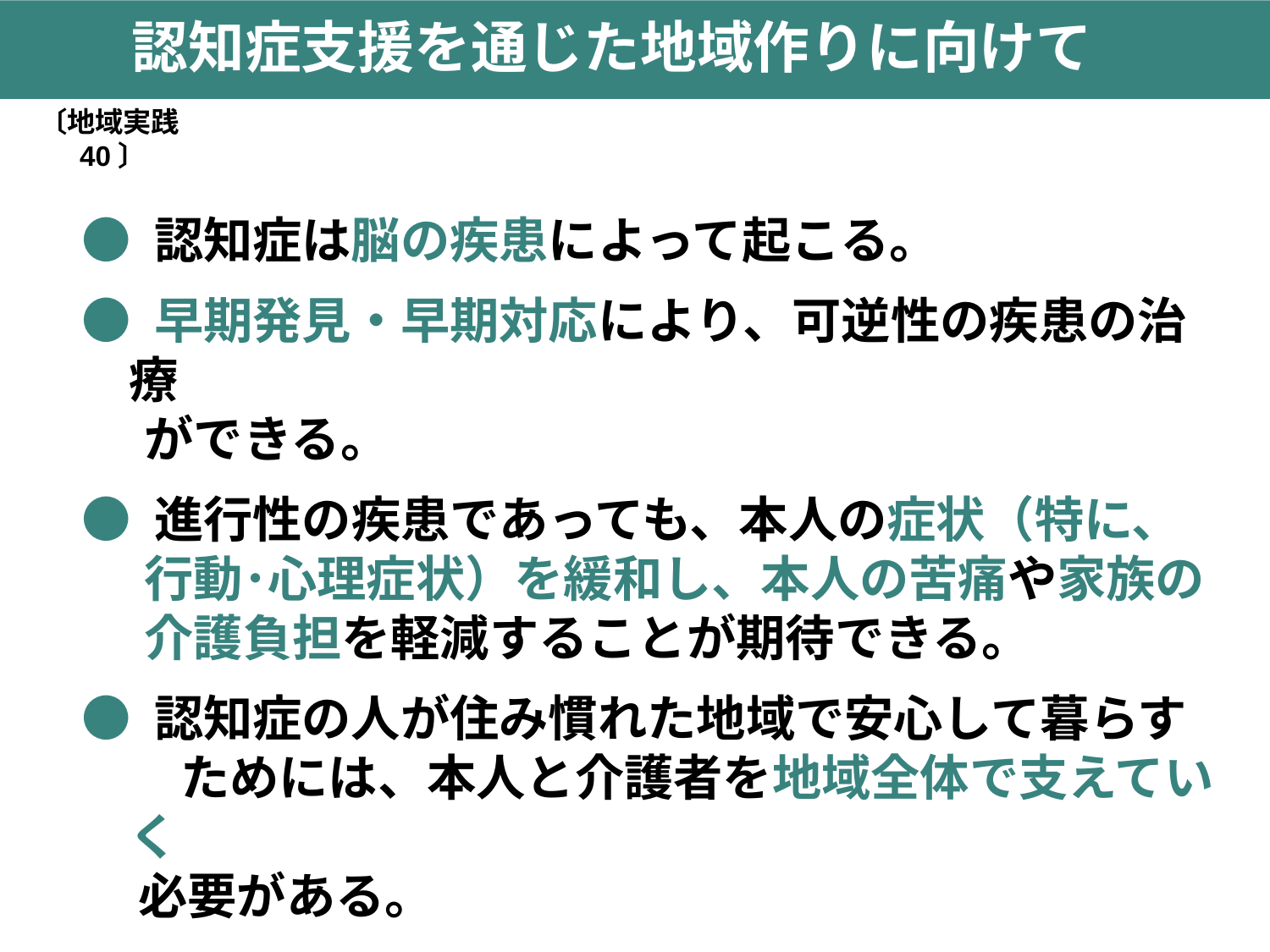

認知症支援を通じた地域作りに向けて
〔地域実践40〕
● 認知症は脳の疾患によって起こる。
● 早期発見・早期対応により、可逆性の疾患の治療
ができる。
● 進行性の疾患であっても、本人の症状（特に、
行動･心理症状）を緩和し、本人の苦痛や家族の
介護負担を軽減することが期待できる。
● 認知症の人が住み慣れた地域で安心して暮らす
　　ためには、本人と介護者を地域全体で支えていく
    必要がある。